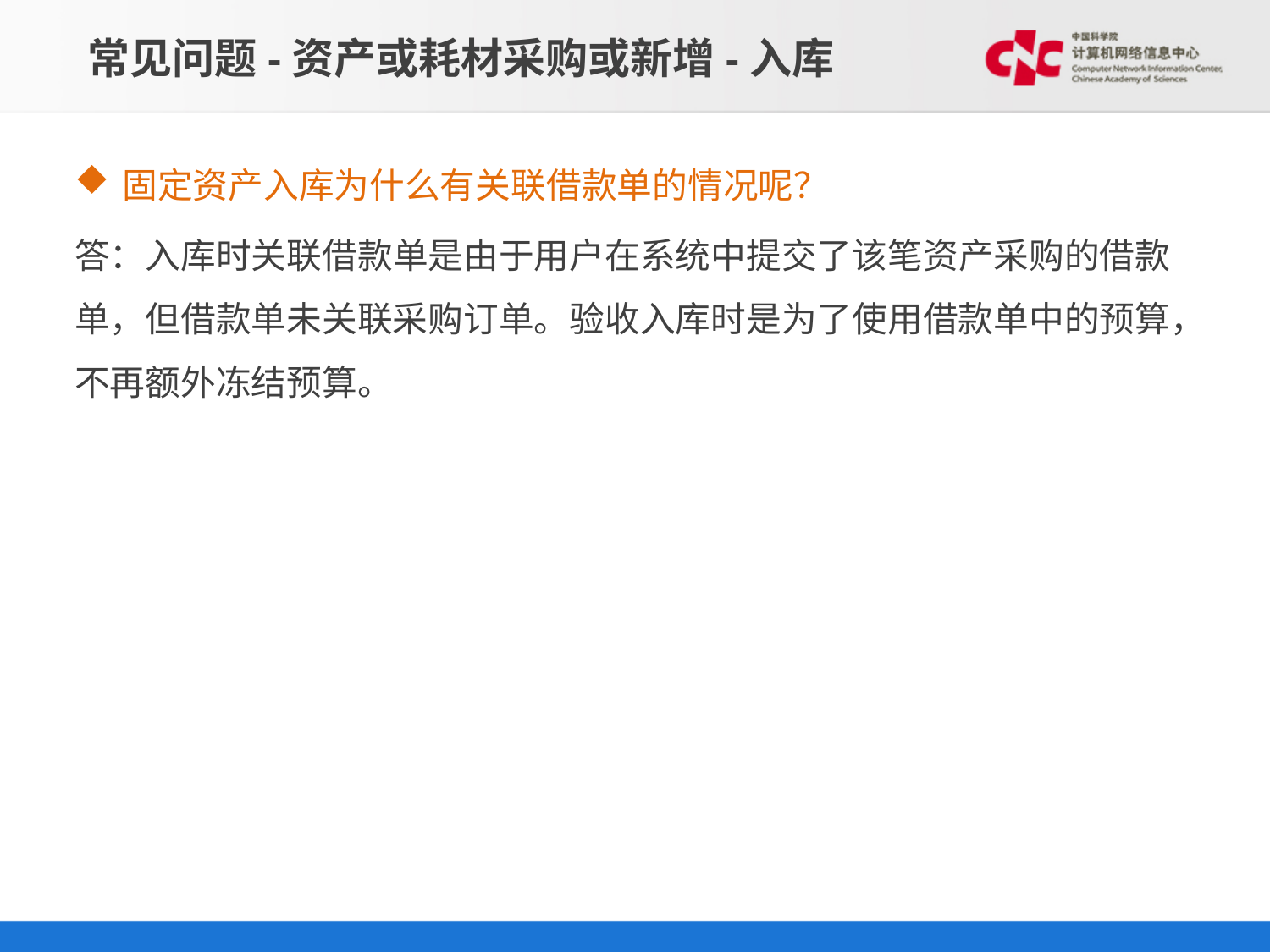

# 常见问题-资产或耗材采购或新增-入库
固定资产入库为什么有关联借款单的情况呢？
答：入库时关联借款单是由于用户在系统中提交了该笔资产采购的借款单，但借款单未关联采购订单。验收入库时是为了使用借款单中的预算，不再额外冻结预算。